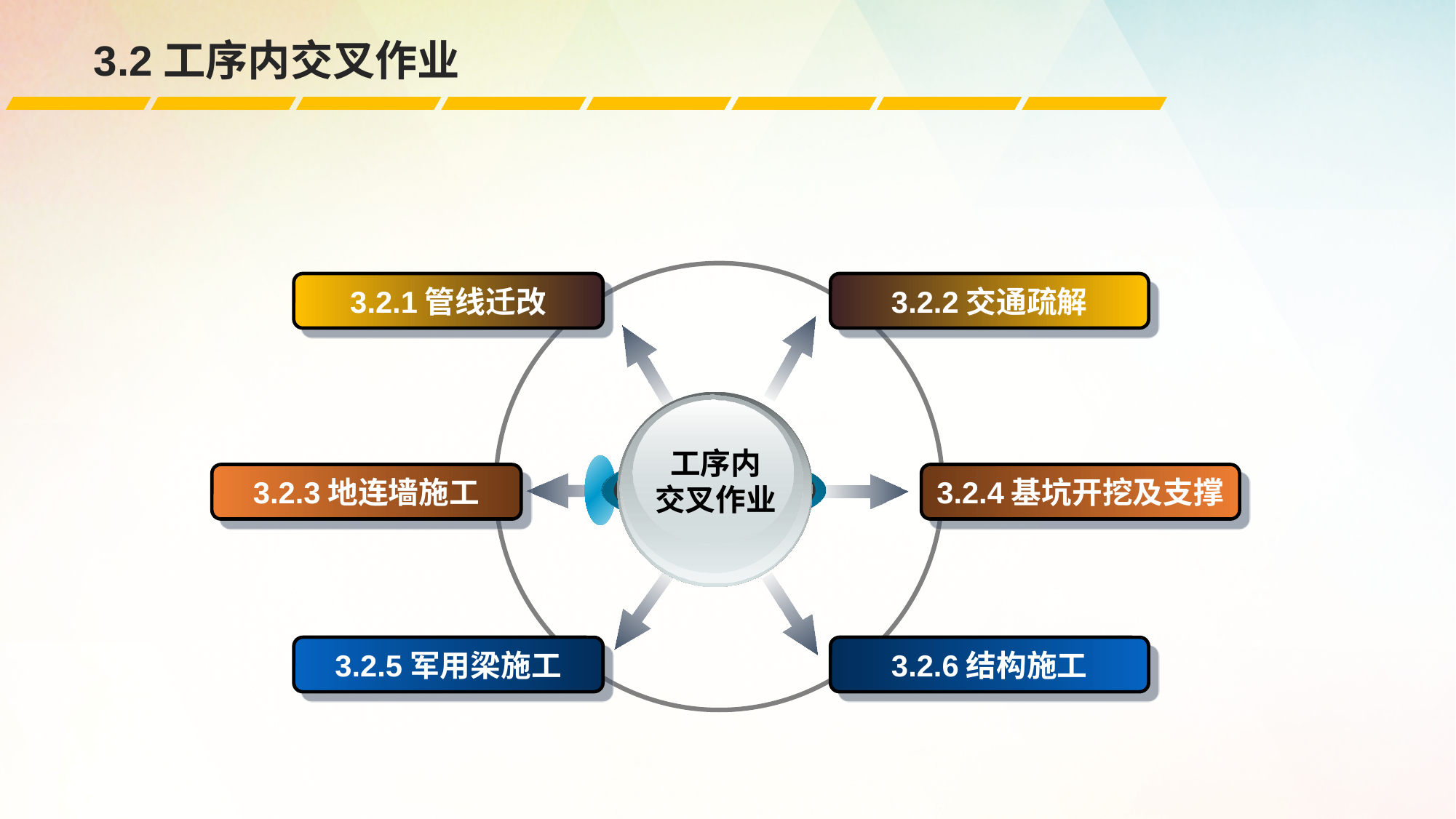

3.2工序内交叉作业

3.2.1管线迁改
3.2.2交通疏解

工序内
交叉作业

3.2.3地连墙施工
3.2.4基坑开挖及支撑

3.2.5军用梁施工
3.2.6结构施工